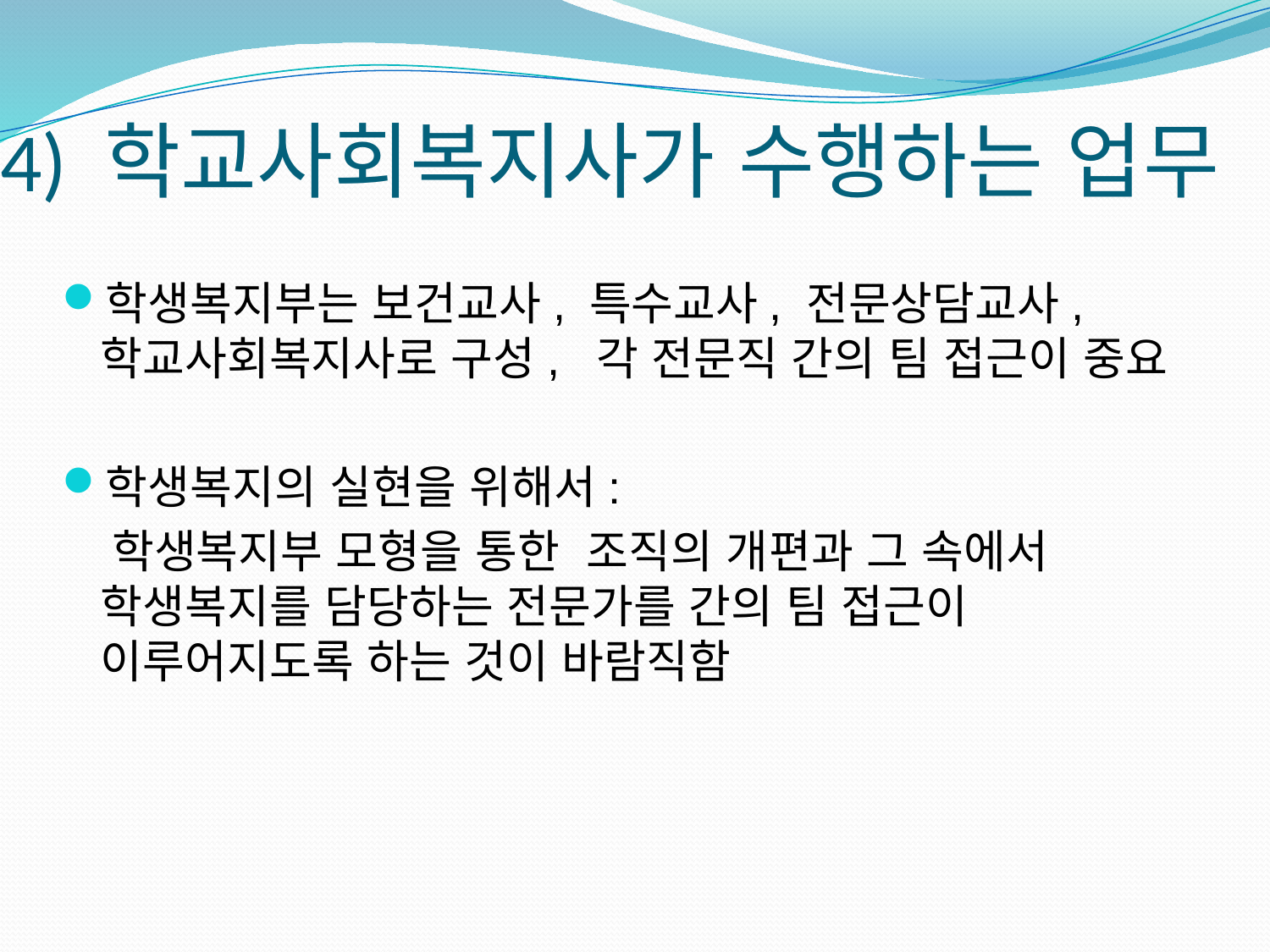

# 4) 학교사회복지사가 수행하는 업무
학생복지부는 보건교사, 특수교사, 전문상담교사, 학교사회복지사로 구성,  각 전문직 간의 팀 접근이 중요

학생복지의 실현을 위해서:
   학생복지부 모형을 통한  조직의 개편과 그 속에서 학생복지를 담당하는 전문가를 간의 팀 접근이 이루어지도록 하는 것이 바람직함